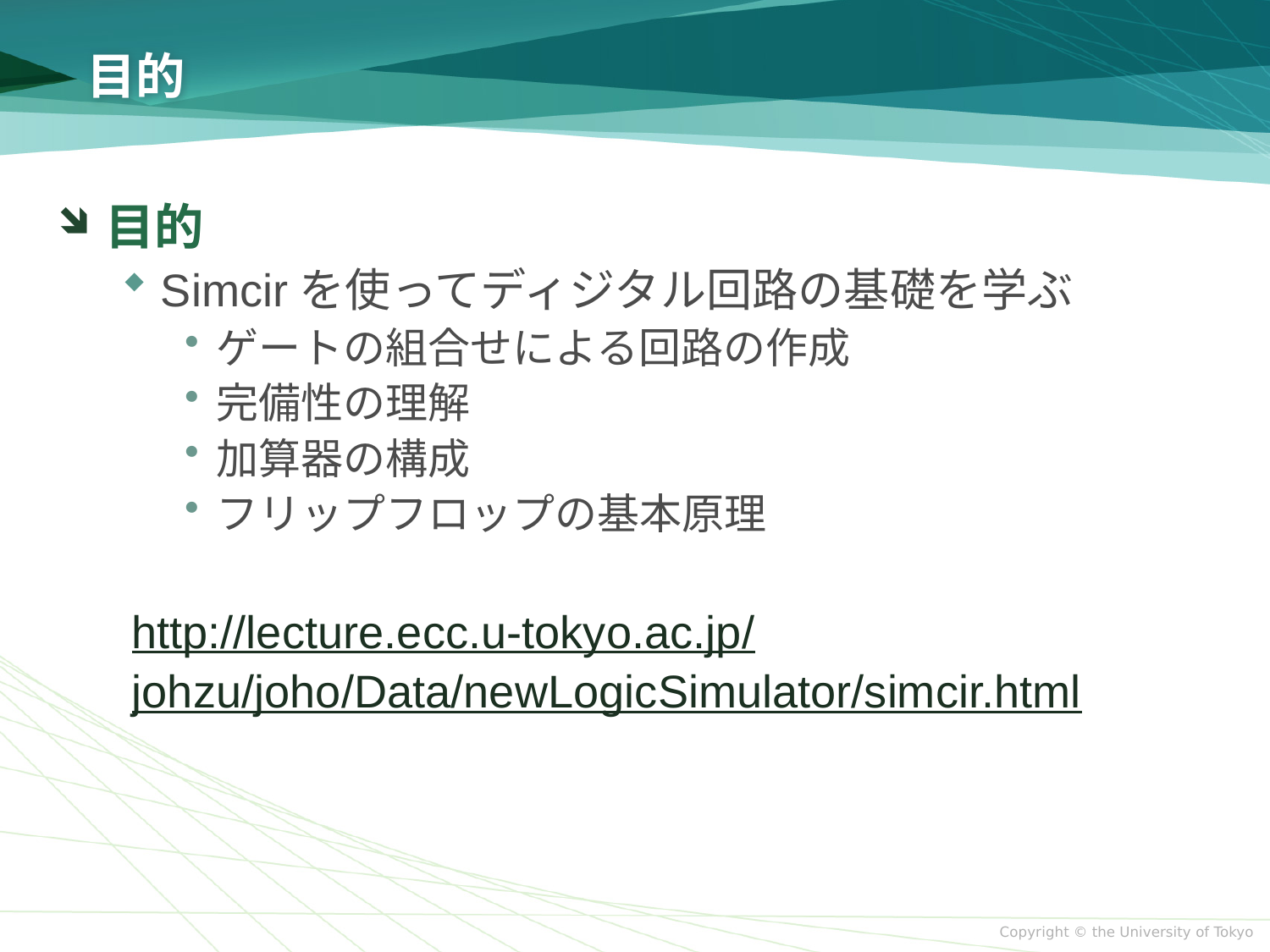

# 目的
目的
Simcirを使ってディジタル回路の基礎を学ぶ
ゲートの組合せによる回路の作成
完備性の理解
加算器の構成
フリップフロップの基本原理

http://lecture.ecc.u-tokyo.ac.jp/
johzu/joho/Data/newLogicSimulator/simcir.html